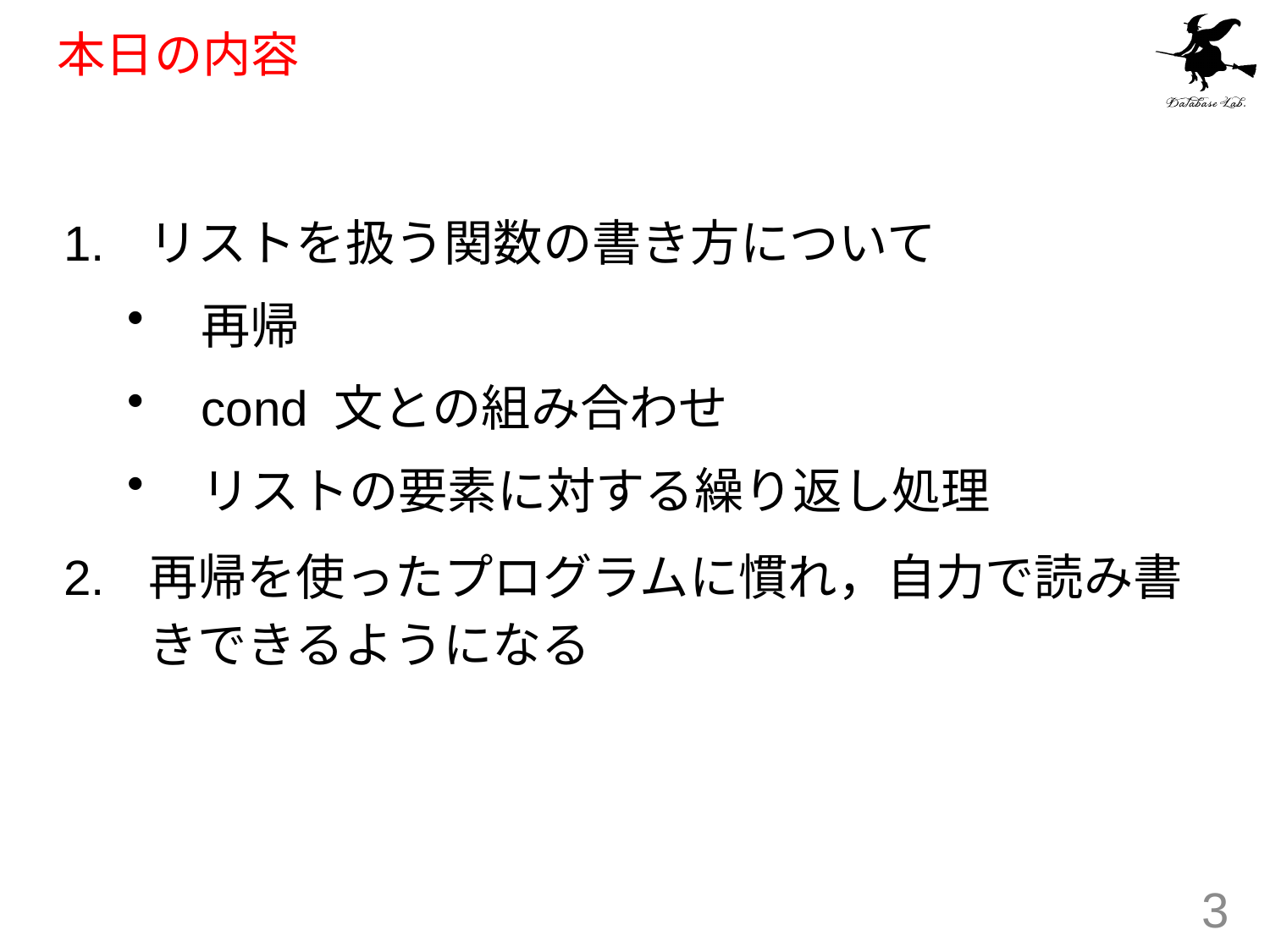

# 本日の内容
リストを扱う関数の書き方について
再帰
cond 文との組み合わせ
リストの要素に対する繰り返し処理
再帰を使ったプログラムに慣れ，自力で読み書きできるようになる

3